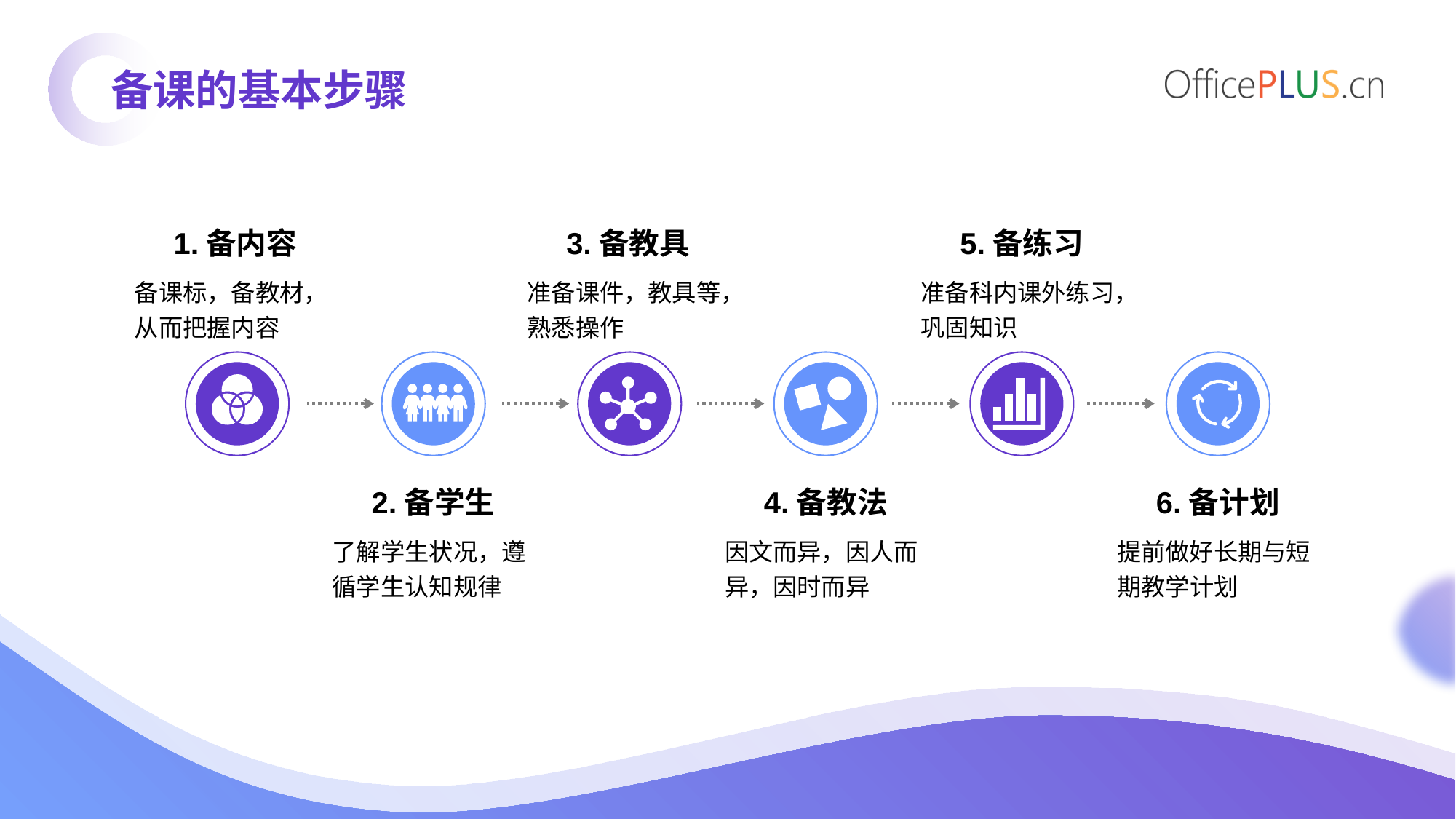

备课的基本步骤
1.备内容
3.备教具
5.备练习
备课标，备教材，从而把握内容
准备课件，教具等，熟悉操作
准备科内课外练习，巩固知识

2.备学生
4.备教法
6.备计划
了解学生状况，遵循学生认知规律
因文而异，因人而异，因时而异
提前做好长期与短期教学计划